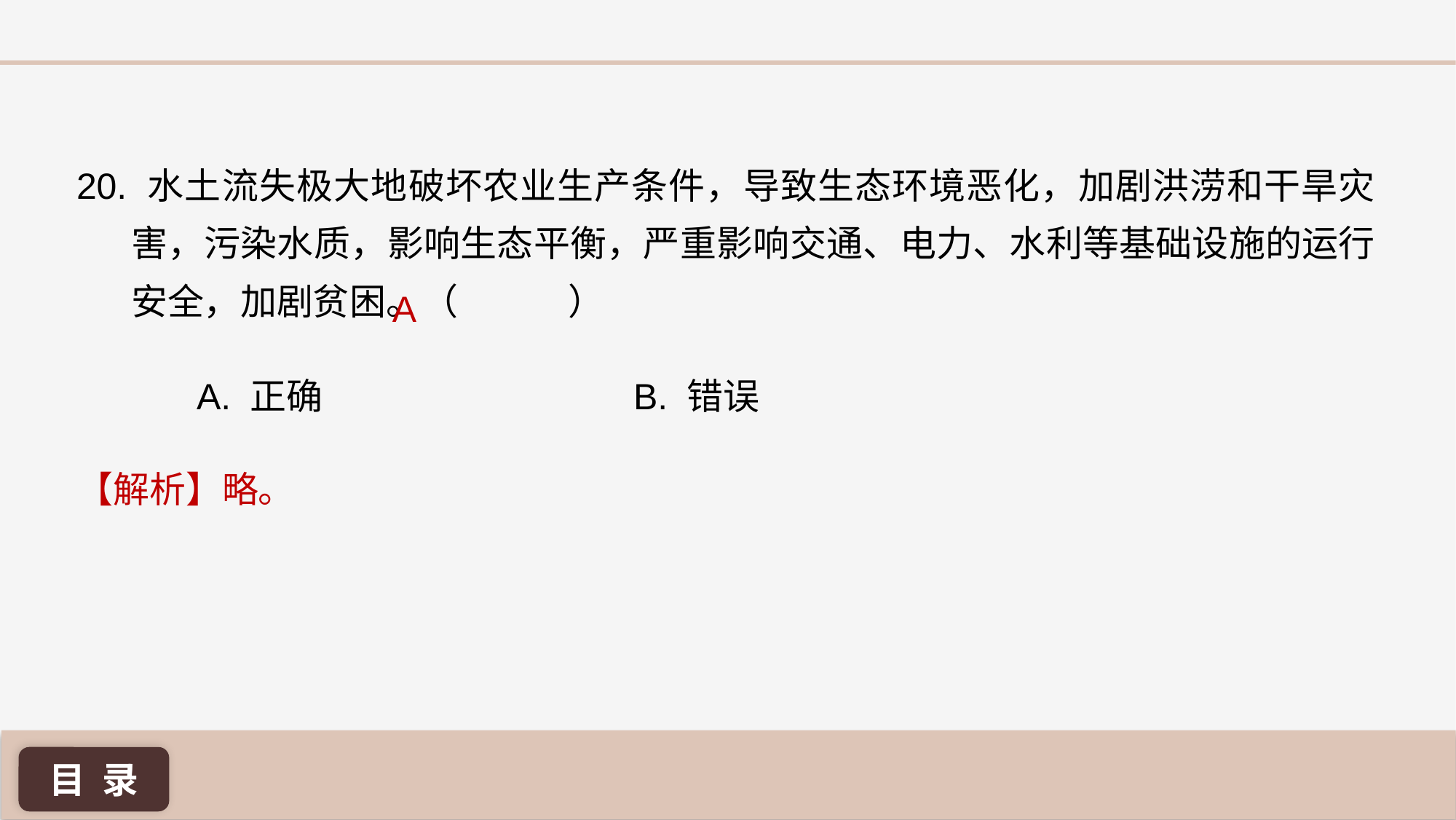

20. 水土流失极大地破坏农业生产条件，导致生态环境恶化，加剧洪涝和干旱灾害，污染水质，影响生态平衡，严重影响交通、电力、水利等基础设施的运行安全，加剧贫困。（ 	）
A
A. 正确 			B. 错误
【解析】略。